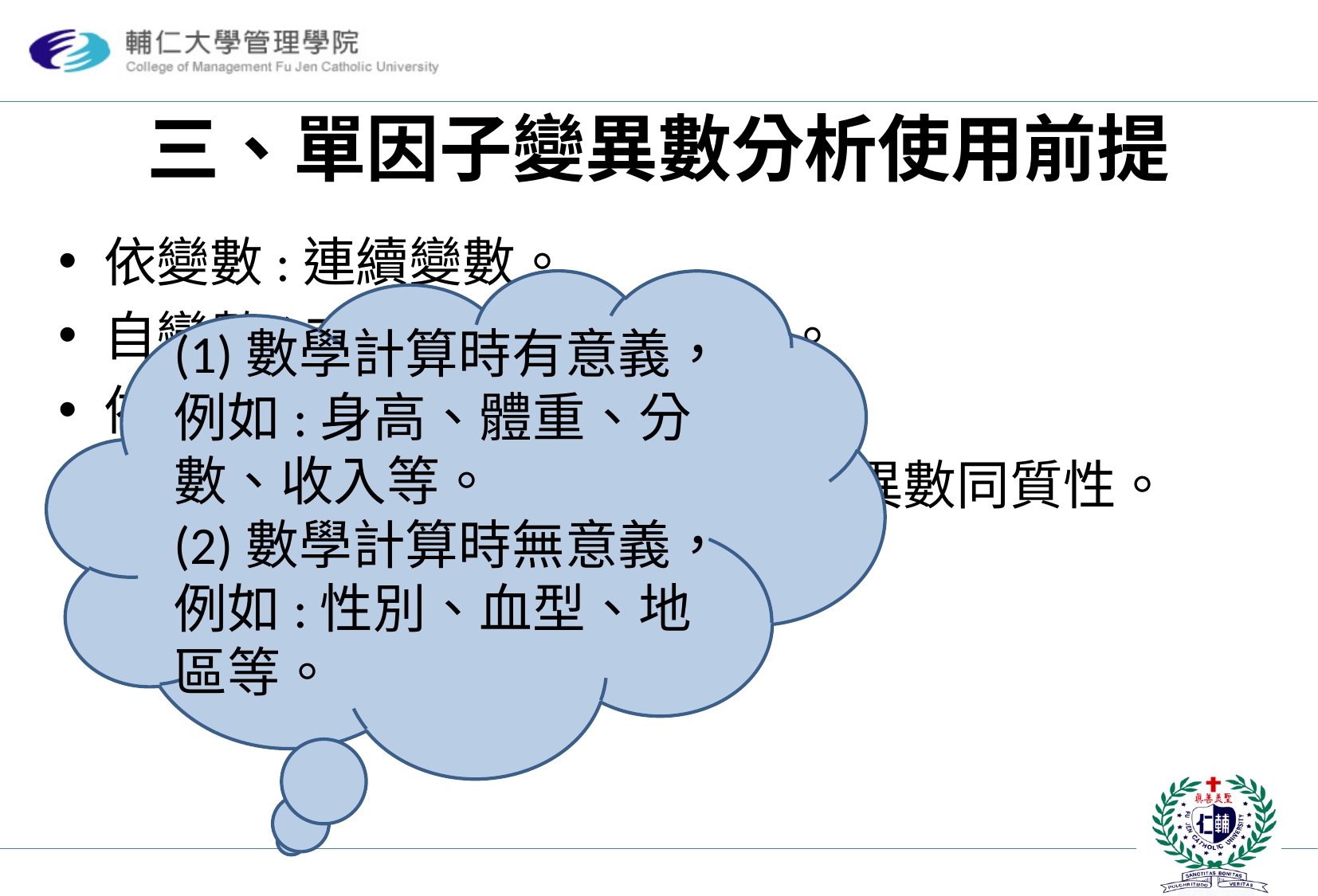

# 三、單因子變異數分析使用前提
依變數:連續變數。
自變數(或稱因子):類別變數。
依變數分組後須滿足下列條件:
   (1)獨立性。 (2)常態性。  (3)變異數同質性。

(1)數學計算時有意義，例如:身高、體重、分數、收入等。
(2)數學計算時無意義，例如:性別、血型、地區等。